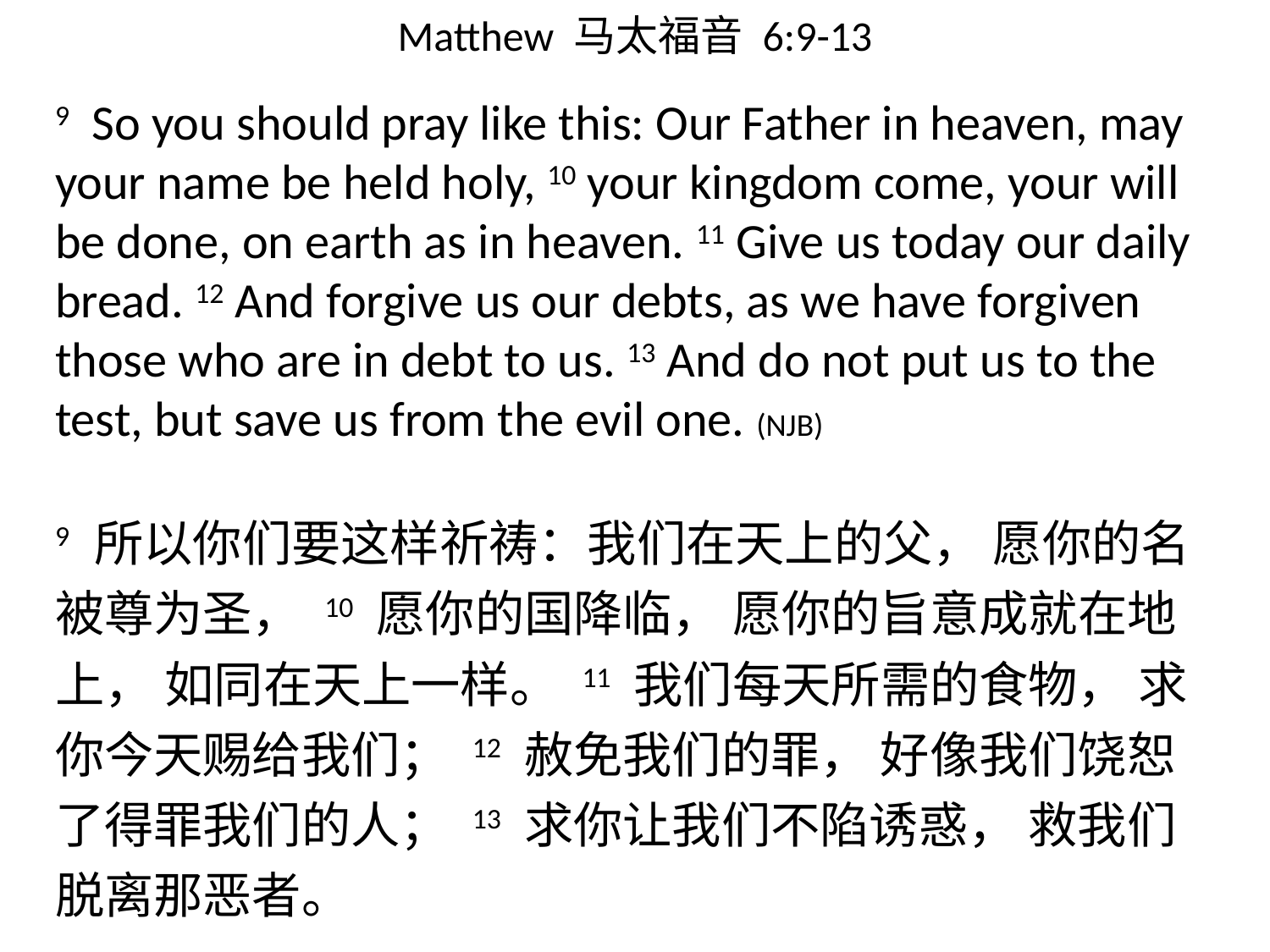

# Matthew 马太福音 6:9-13
9  So you should pray like this: Our Father in heaven, may your name be held holy, 10 your kingdom come, your will be done, on earth as in heaven. 11 Give us today our daily bread. 12 And forgive us our debts, as we have forgiven those who are in debt to us. 13 And do not put us to the test, but save us from the evil one. (NJB)

9  所以你们要这样祈祷：我们在天上的父， 愿你的名被尊为圣， 10 愿你的国降临， 愿你的旨意成就在地上， 如同在天上一样。 11 我们每天所需的食物， 求你今天赐给我们； 12 赦免我们的罪， 好像我们饶恕了得罪我们的人； 13 求你让我们不陷诱惑， 救我们脱离那恶者。